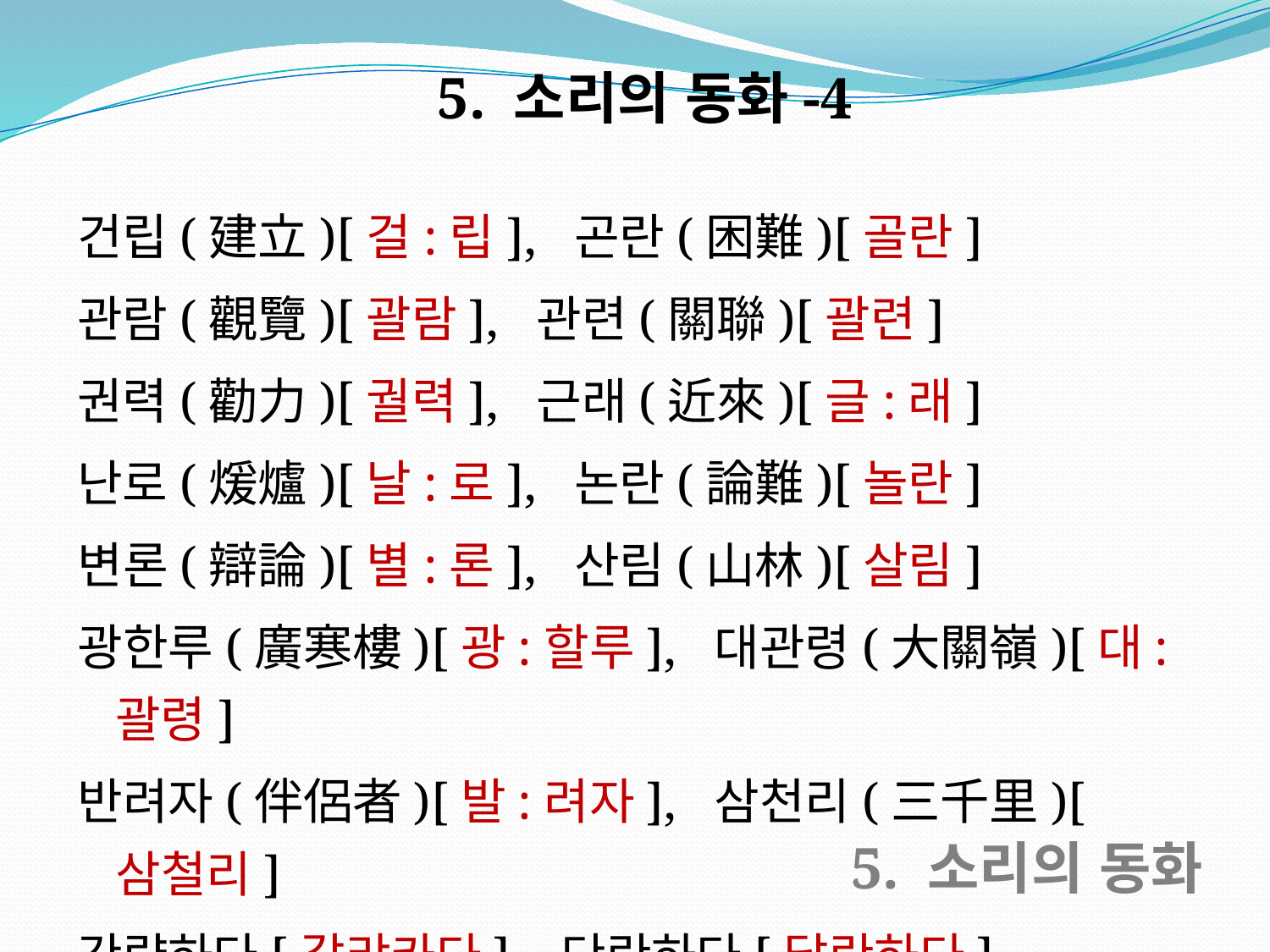

5. 소리의 동화-4
건립(建立)[걸:립],  곤란(困難)[골란]
관람(觀覽)[괄람],  관련(關聯)[괄련]
권력(勸力)[궐력],  근래(近來)[글:래]
난로(煖爐)[날:로],  논란(論難)[놀란]
변론(辯論)[별:론],  산림(山林)[살림]
광한루(廣寒樓)[광:할루],  대관령(大關嶺)[대:괄령]
반려자(伴侶者)[발:려자],  삼천리(三千里)[삼철리]
간략하다[갈랴카다],  단란하다[달란하다]
5. 소리의 동화